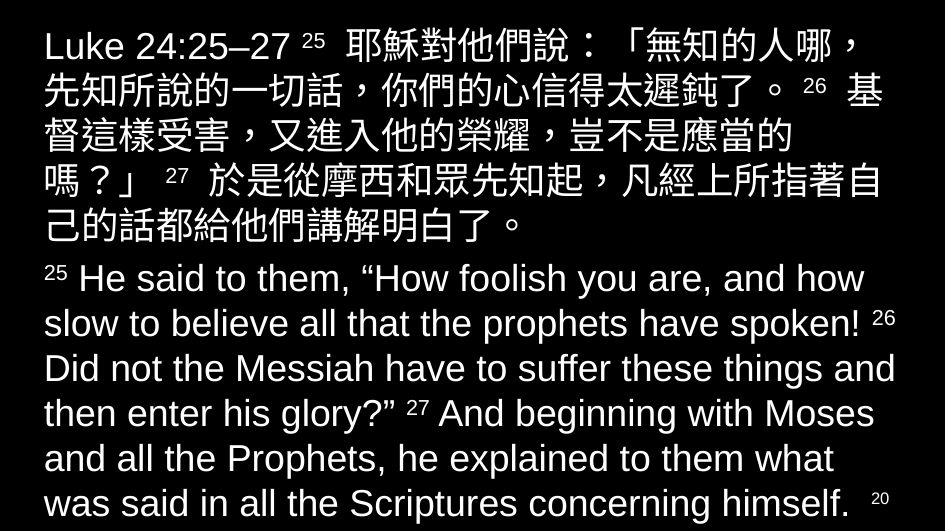

Luke 24:25–27 25 耶穌對他們說：「無知的人哪，先知所說的一切話，你們的心信得太遲鈍了。26 基督這樣受害，又進入他的榮耀，豈不是應當的嗎？」27 於是從摩西和眾先知起，凡經上所指著自己的話都給他們講解明白了。
25 He said to them, “How foolish you are, and how slow to believe all that the prophets have spoken! 26 Did not the Messiah have to suffer these things and then enter his glory?” 27 And beginning with Moses and all the Prophets, he explained to them what was said in all the Scriptures concerning himself.

20